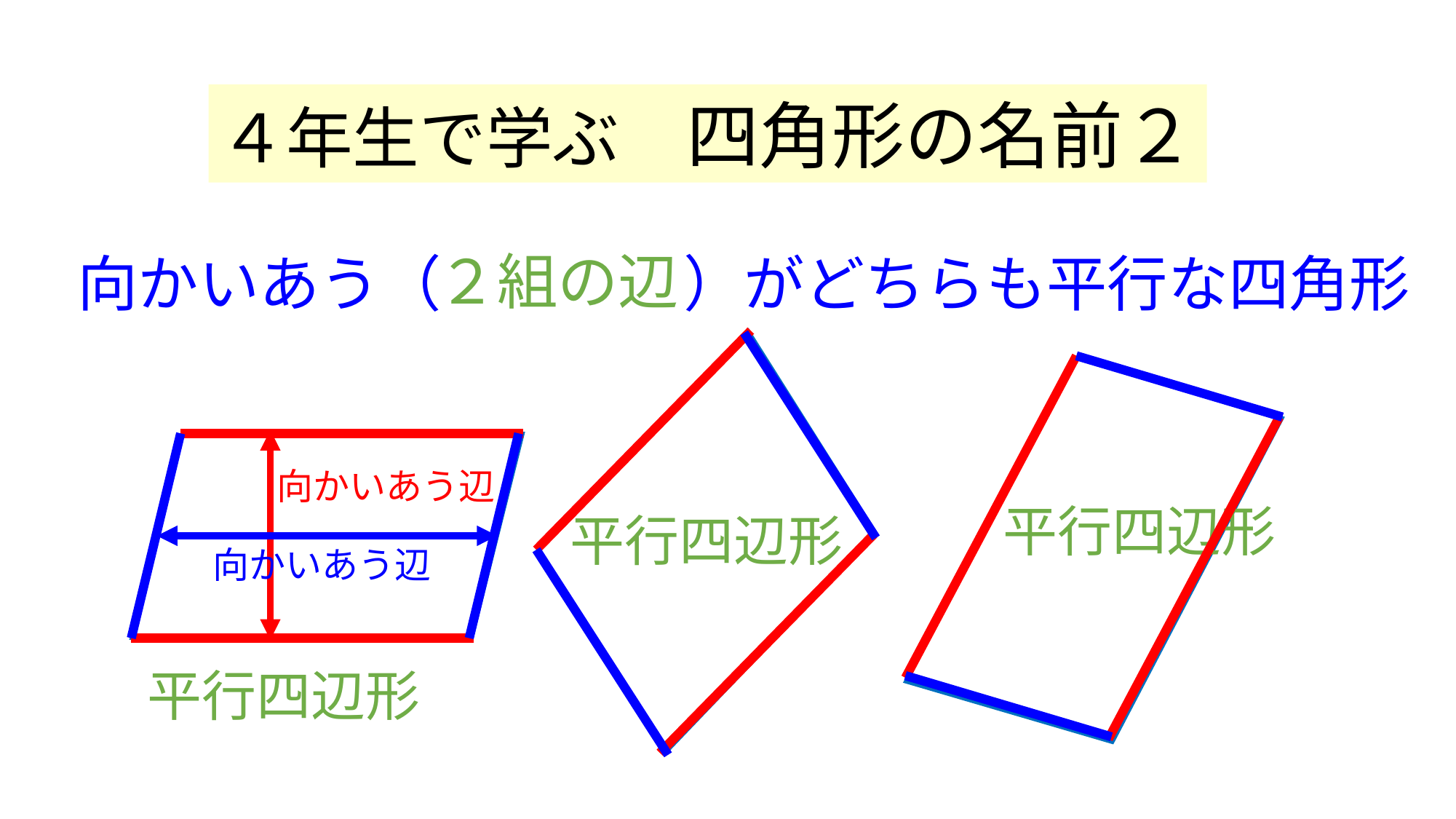

４年生で学ぶ　四角形の名前２
２組の辺
向かいあう（　　　　）がどちらも平行な四角形

向かいあう辺
平行四辺形
平行四辺形
向かいあう辺
平行四辺形